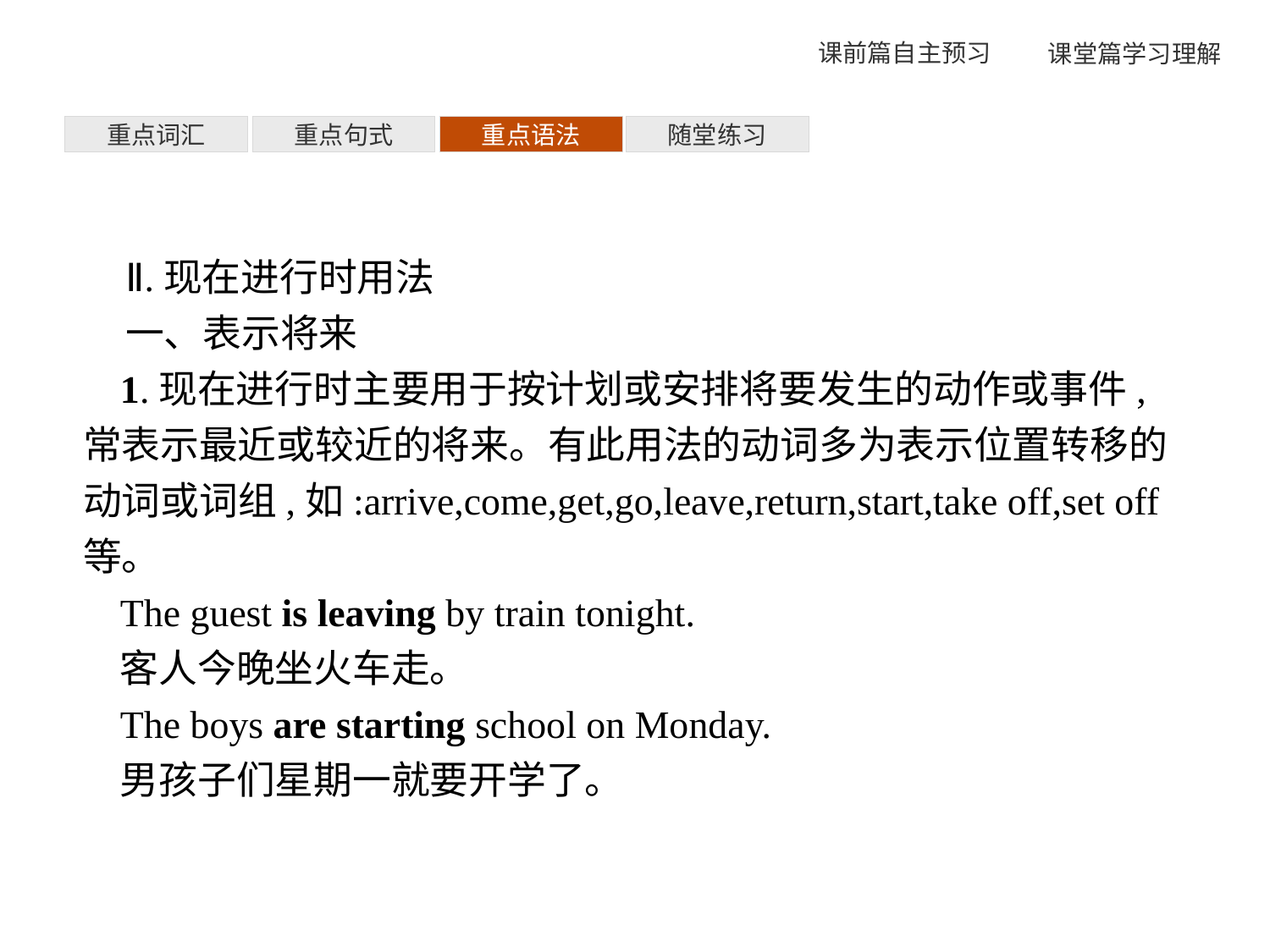

重点词汇
重点句式
重点语法
随堂练习
Ⅱ.现在进行时用法
一、表示将来
1.现在进行时主要用于按计划或安排将要发生的动作或事件,常表示最近或较近的将来。有此用法的动词多为表示位置转移的动词或词组,如:arrive,come,get,go,leave,return,start,take off,set off等。
The guest is leaving by train tonight.
客人今晚坐火车走。
The boys are starting school on Monday.
男孩子们星期一就要开学了。